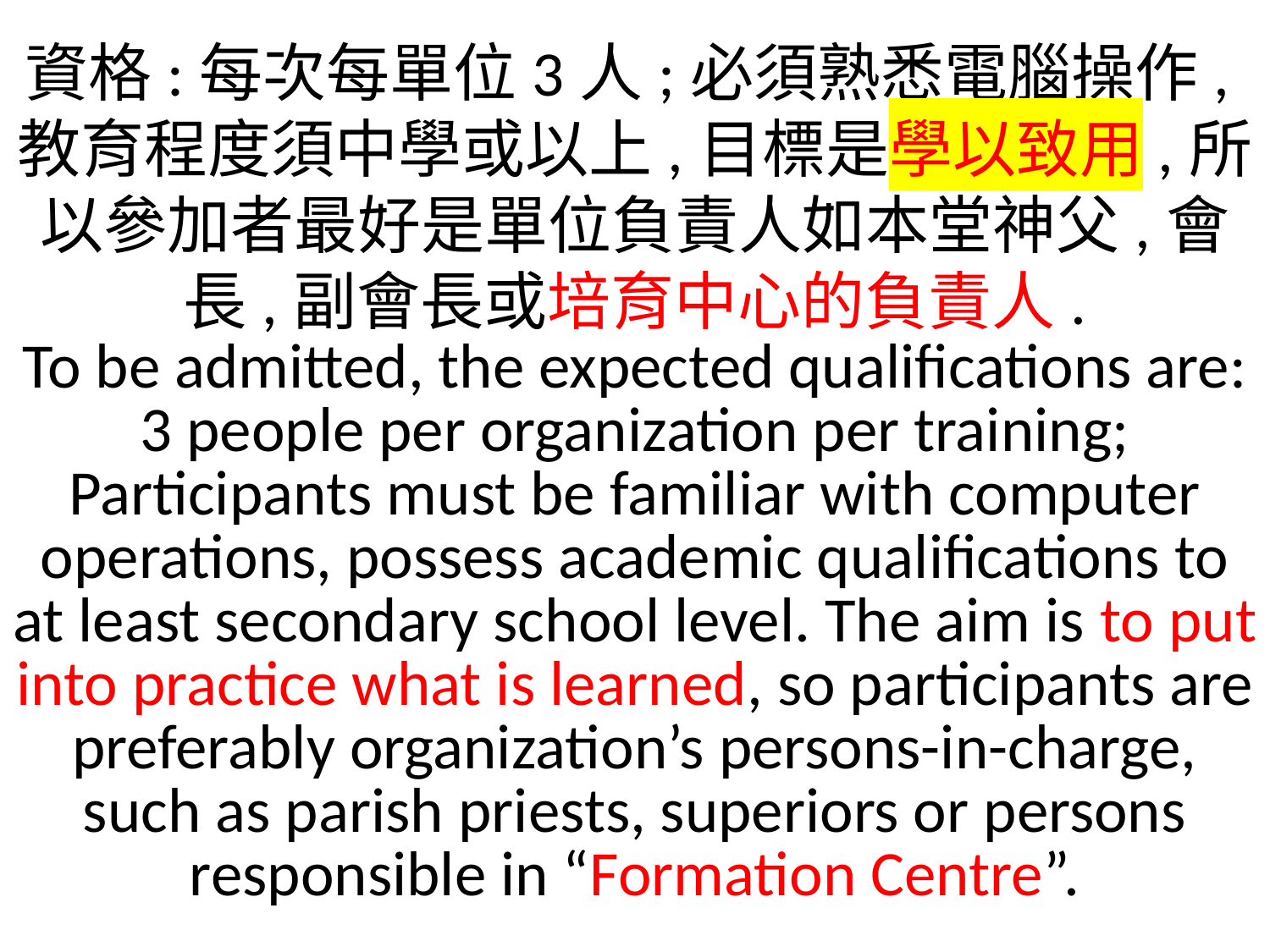

資格:每次每單位3人;必須熟悉電腦操作,教育程度須中學或以上,目標是學以致用,所以參加者最好是單位負責人如本堂神父,會長,副會長或培育中心的負責人.
To be admitted, the expected qualifications are: 3 people per organization per training; Participants must be familiar with computer operations, possess academic qualifications to at least secondary school level. The aim is to put into practice what is learned, so participants are preferably organization’s persons-in-charge, such as parish priests, superiors or persons responsible in “Formation Centre”.